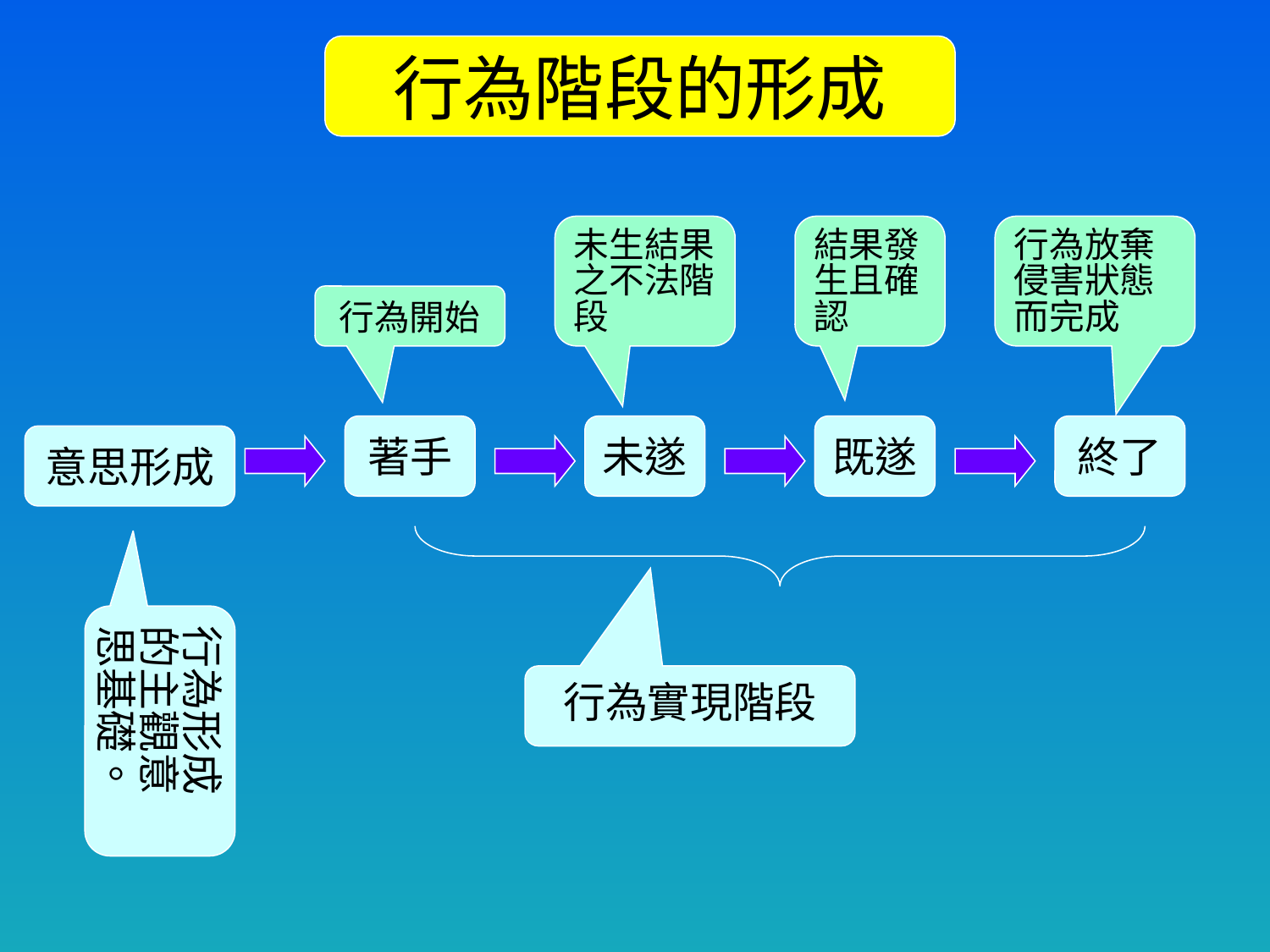

行為階段的形成

未生結果之不法階段
結果發生且確認
行為放棄侵害狀態而完成
行為開始
著手
未遂
既遂
終了
意思形成

行為形成的主觀意思基礎。
行為實現階段